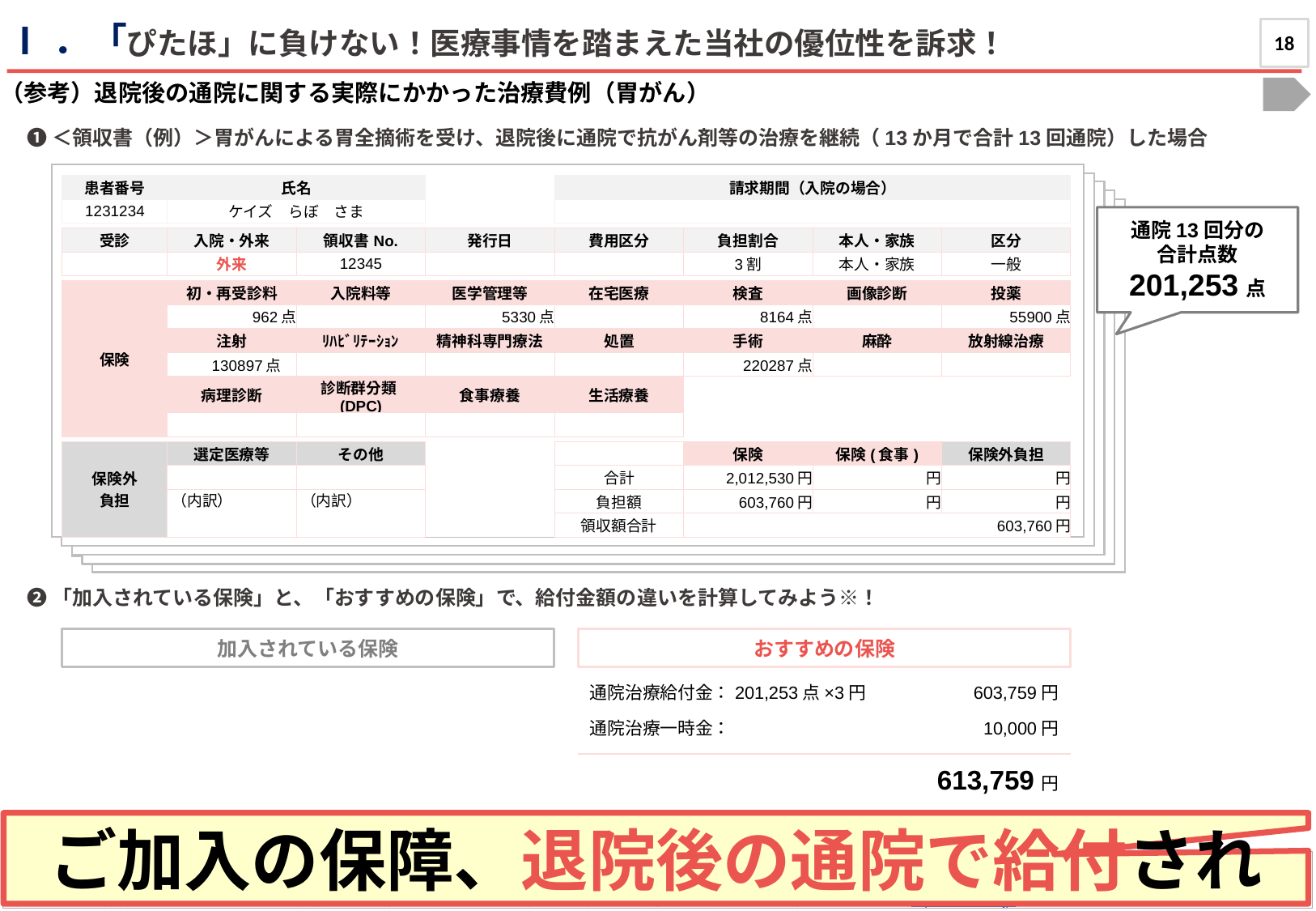

Ⅰ．「ぴたほ」に負けない！医療事情を踏まえた当社の優位性を訴求！
18
（参考）退院後の通院に関する実際にかかった治療費例（胃がん）

❶＜領収書（例）＞胃がんによる胃全摘術を受け、退院後に通院で抗がん剤等の治療を継続（13か月で合計13回通院）した場合

| 患者番号 | 氏名 |  |  | 請求期間（入院の場合） |  |  |  |
| --- | --- | --- | --- | --- | --- | --- | --- |
| 1231234 | ケイズ　らぼ　さま |  |  |  |  |  |  |
|  |  |  |  |  |  |  |  |
| 受診 | 入院・外来 | 領収書No. | 発行日 | 費用区分 | 負担割合 | 本人・家族 | 区分 |
|  | 外来 | 12345 |  |  | 3割 | 本人・家族 | 一般 |
|  |  |  |  |  |  |  |  |
| 保険 | 初・再受診料 | 入院料等 | 医学管理等 | 在宅医療 | 検査 | 画像診断 | 投薬 |
|  | 962点 |  | 5330点 |  | 8164点 |  | 55900点 |
|  | 注射 | ﾘﾊﾋﾞﾘﾃｰｼｮﾝ | 精神科専門療法 | 処置 | 手術 | 麻酔 | 放射線治療 |
|  | 130897点 |  |  |  | 220287点 |  |  |
|  | 病理診断 | 診断群分類(DPC) | 食事療養 | 生活療養 |  |  |  |
|  |  |  |  |  |  |  |  |
|  |  |  |  |  |  |  |  |
| 保険外 負担 | 選定医療等 | その他 |  |  | 保険 | 保険(食事) | 保険外負担 |
|  |  |  |  | 合計 | 2,012,530円 | 円 | 円 |
|  | （内訳） | （内訳） |  | 負担額 | 603,760円 | 円 | 円 |
|  |  |  |  | 領収額合計 | 603,760円 |  |  |

通院13回分の
合計点数
201,253点
❷「加入されている保険」と、「おすすめの保険」で、給付金額の違いを計算してみよう※！
加入されている保険
おすすめの保険
通院治療給付金：201,253点×3円
603,759円
通院治療一時金：
10,000円
613,759円
ご加入の保障、退院後の通院で給付される!?